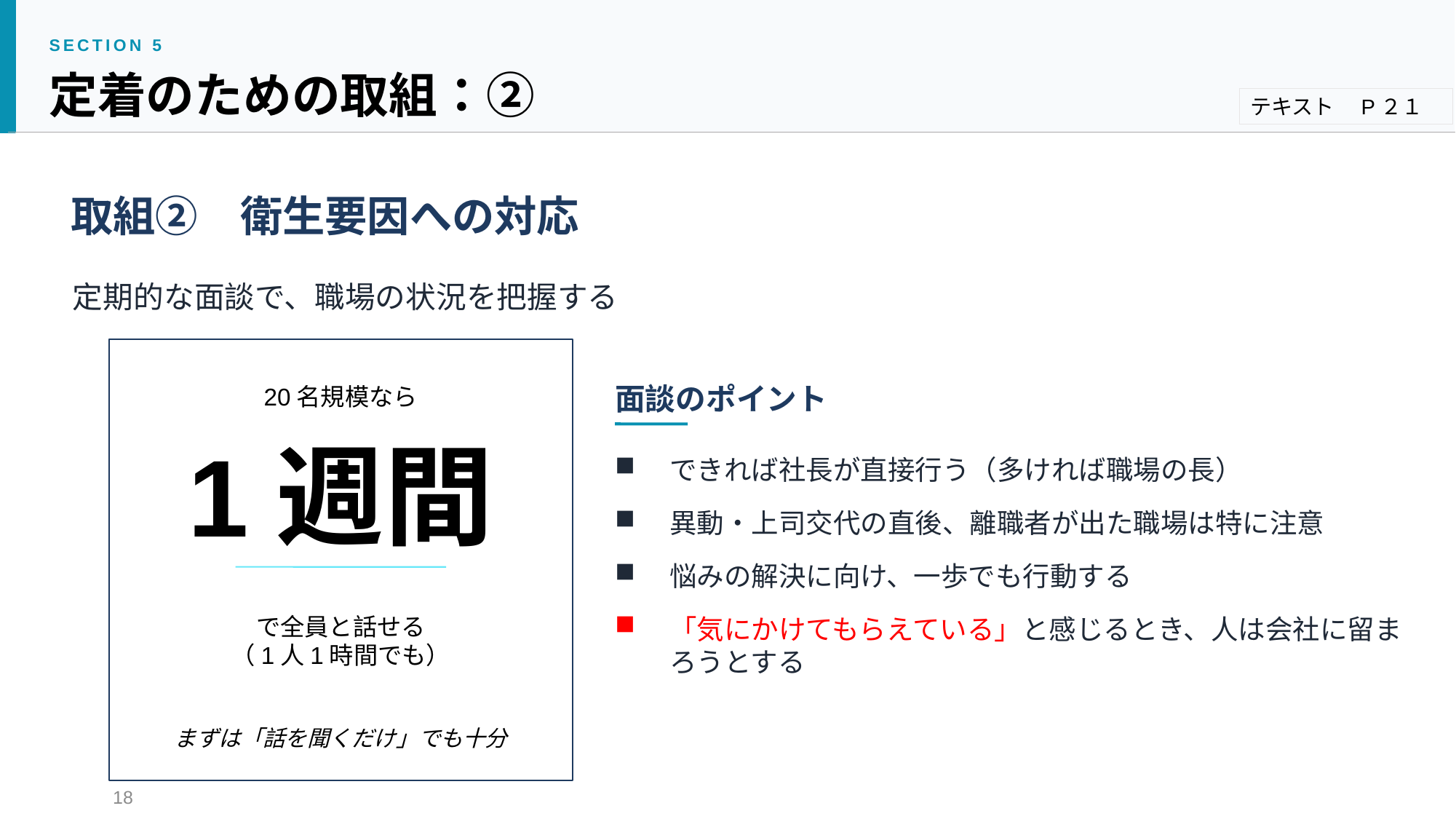

SECTION 5
定着のための取組：②
テキスト　P２１
取組②　衛生要因への対応
定期的な面談で、職場の状況を把握する

20名規模なら
1週間

で全員と話せる
（1人1時間でも）
まずは「話を聞くだけ」でも十分
面談のポイント

できれば社長が直接行う（多ければ職場の長）
異動・上司交代の直後、離職者が出た職場は特に注意
悩みの解決に向け、一歩でも行動する
「気にかけてもらえている」と感じるとき、人は会社に留まろうとする
→ 短時間勤務・テレワーク整備、業務マニュアル化による属人性排除で離職を防げる可能性
18
定着の鍵は制度よりも、日々の関わりの中にある。